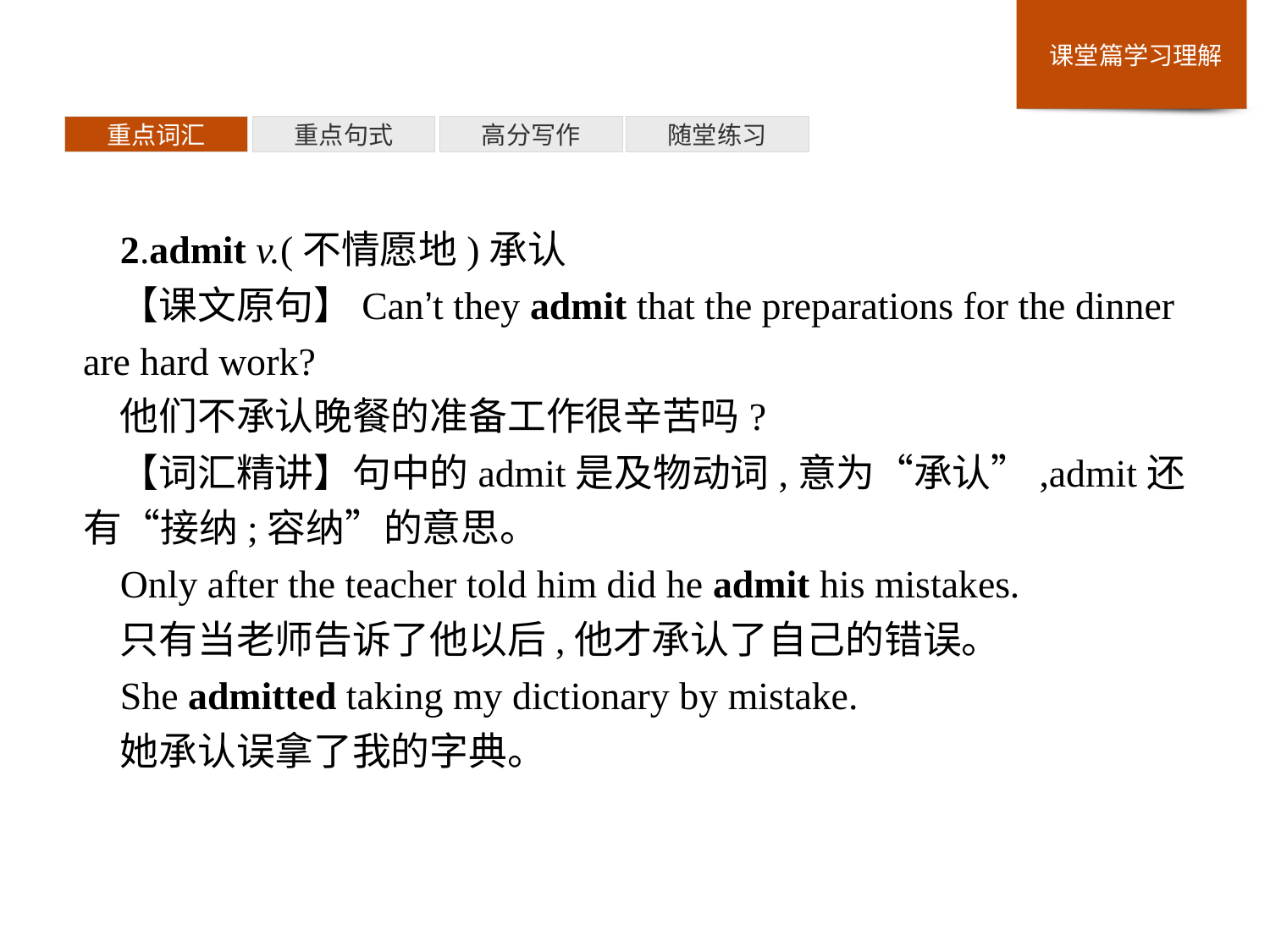

重点词汇
重点句式
高分写作
随堂练习
2.admit v.(不情愿地)承认
【课文原句】Can’t they admit that the preparations for the dinner are hard work?
他们不承认晚餐的准备工作很辛苦吗?
【词汇精讲】句中的admit是及物动词,意为“承认”,admit还有“接纳;容纳”的意思。
Only after the teacher told him did he admit his mistakes.
只有当老师告诉了他以后,他才承认了自己的错误。
She admitted taking my dictionary by mistake.
她承认误拿了我的字典。